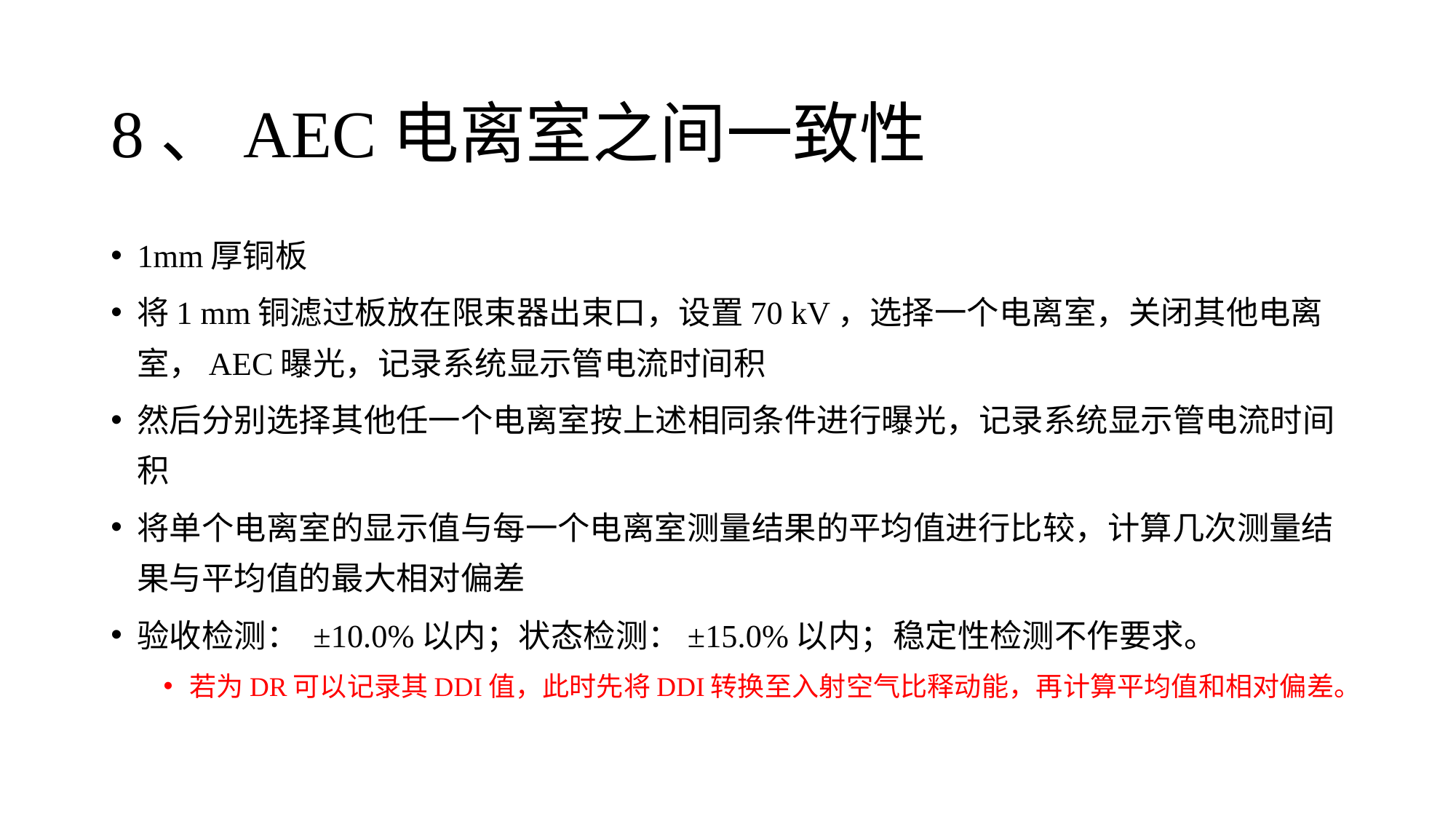

# 8、AEC电离室之间一致性
1mm厚铜板
将1 mm铜滤过板放在限束器出束口，设置70 kV，选择一个电离室，关闭其他电离室，AEC曝光，记录系统显示管电流时间积
然后分别选择其他任一个电离室按上述相同条件进行曝光，记录系统显示管电流时间积
将单个电离室的显示值与每一个电离室测量结果的平均值进行比较，计算几次测量结果与平均值的最大相对偏差
验收检测： ±10.0%以内；状态检测：±15.0%以内；稳定性检测不作要求。
若为DR可以记录其DDI值，此时先将DDI转换至入射空气比释动能，再计算平均值和相对偏差。